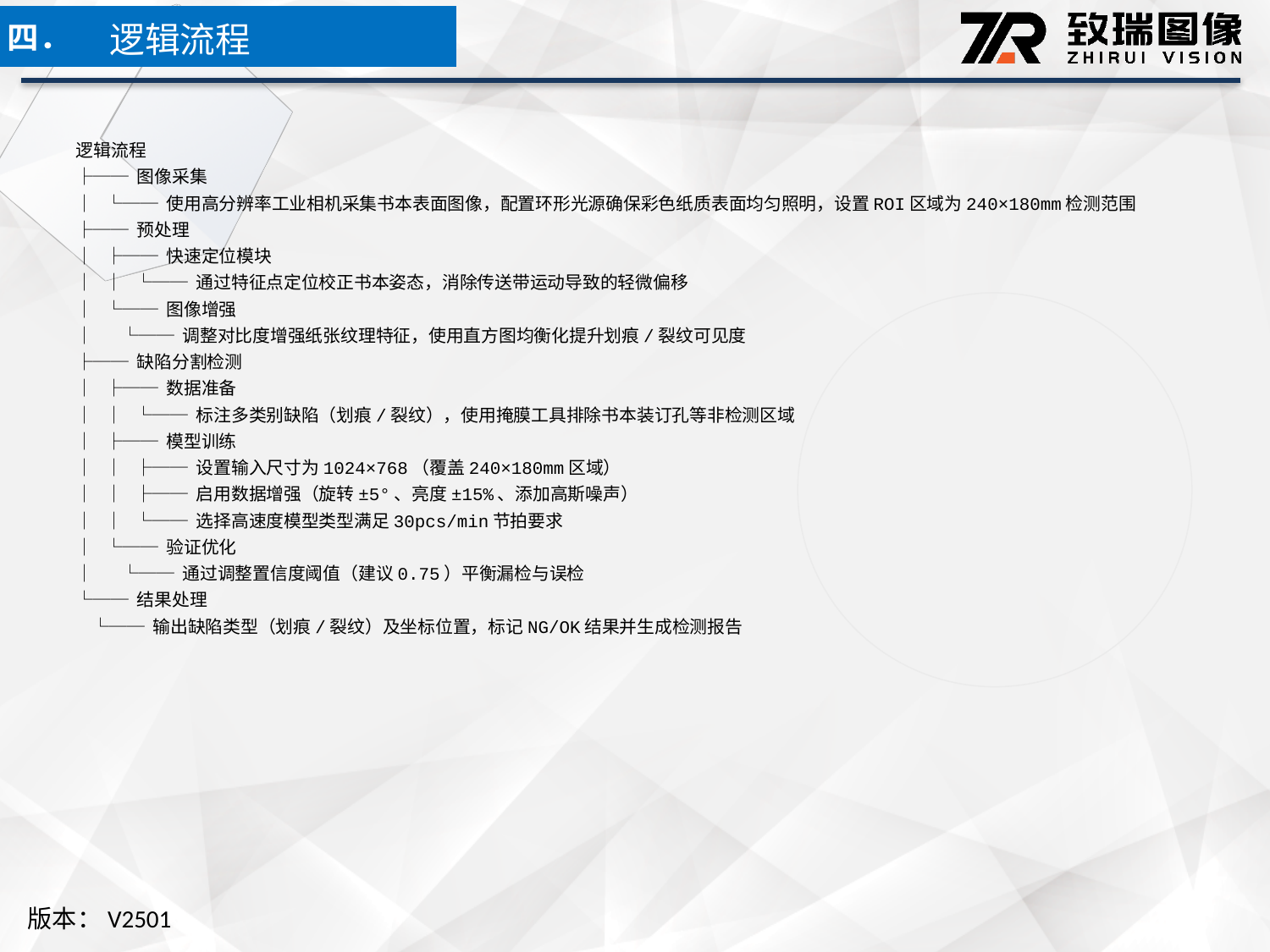

逻辑流程
四．

逻辑流程
├── 图像采集
│   └── 使用高分辨率工业相机采集书本表面图像，配置环形光源确保彩色纸质表面均匀照明，设置ROI区域为240×180mm检测范围
├── 预处理
│   ├── 快速定位模块
│   │   └── 通过特征点定位校正书本姿态，消除传送带运动导致的轻微偏移
│   └── 图像增强
│       └── 调整对比度增强纸张纹理特征，使用直方图均衡化提升划痕/裂纹可见度
├── 缺陷分割检测
│   ├── 数据准备
│   │   └── 标注多类别缺陷（划痕/裂纹），使用掩膜工具排除书本装订孔等非检测区域
│   ├── 模型训练
│   │   ├── 设置输入尺寸为1024×768（覆盖240×180mm区域）
│   │   ├── 启用数据增强（旋转±5°、亮度±15%、添加高斯噪声）
│   │   └── 选择高速度模型类型满足30pcs/min节拍要求
│   └── 验证优化
│       └── 通过调整置信度阈值（建议0.75）平衡漏检与误检
└── 结果处理
    └── 输出缺陷类型（划痕/裂纹）及坐标位置，标记NG/OK结果并生成检测报告